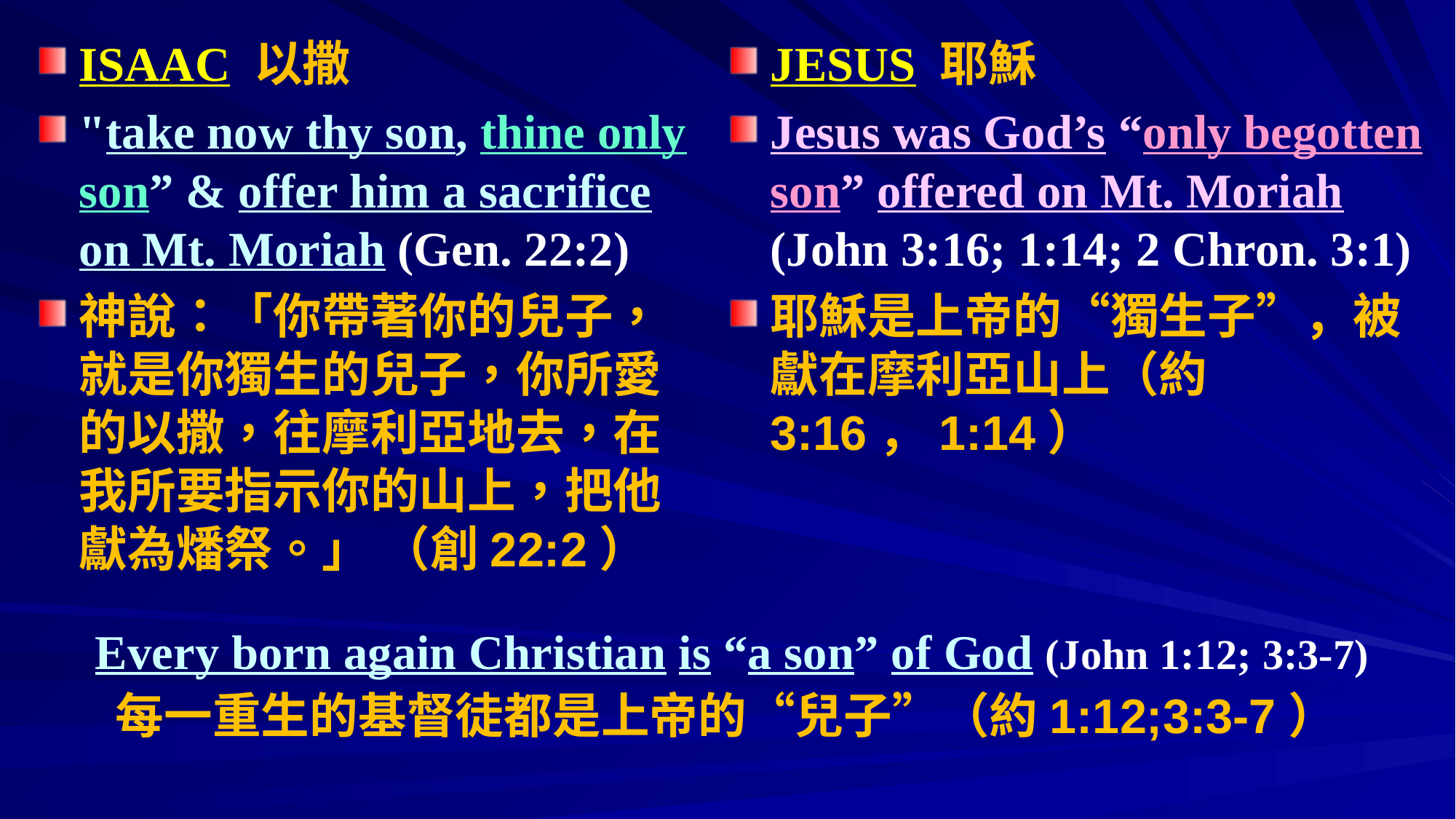

ISAAC 以撒
"take now thy son, thine only son” & offer him a sacrifice on Mt. Moriah (Gen. 22:2)
神說：「你帶著你的兒子，就是你獨生的兒子，你所愛的以撒，往摩利亞地去，在我所要指示你的山上，把他獻為燔祭。」 （創22:2）

JESUS 耶穌
Jesus was God’s “only begotten son” offered on Mt. Moriah (John 3:16; 1:14; 2 Chron. 3:1)
耶穌是上帝的“獨生子”，被獻在摩利亞山上（約3:16，1:14）
# Every born again Christian is “a son” of God (John 1:12; 3:3-7) 每一重生的基督徒都是上帝的“兒子”（約1:12;3:3-7）